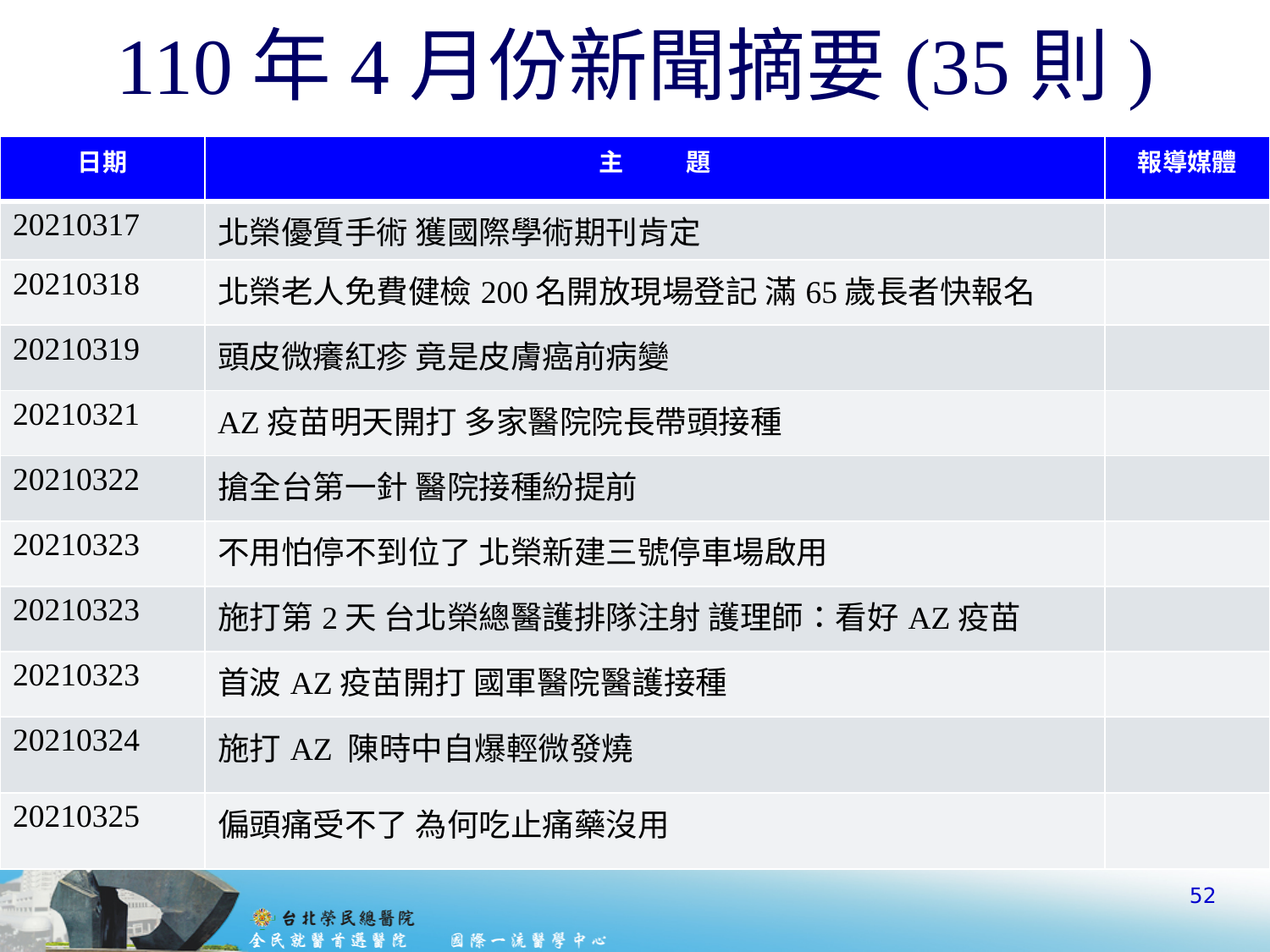

# 110年4月份新聞摘要(35則)
| 日期 | 主 題 | 報導媒體 |
| --- | --- | --- |
| 20210317 | 北榮優質手術 獲國際學術期刊肯定 |  |
| 20210318 | 北榮老人免費健檢200名開放現場登記 滿65歲長者快報名 |  |
| 20210319 | 頭皮微癢紅疹 竟是皮膚癌前病變 |  |
| 20210321 | AZ疫苗明天開打 多家醫院院長帶頭接種 |  |
| 20210322 | 搶全台第一針 醫院接種紛提前 |  |
| 20210323 | 不用怕停不到位了 北榮新建三號停車場啟用 |  |
| 20210323 | 施打第2天 台北榮總醫護排隊注射 護理師：看好AZ疫苗 |  |
| 20210323 | 首波AZ疫苗開打 國軍醫院醫護接種 |  |
| 20210324 | 施打AZ 陳時中自爆輕微發燒 |  |
| 20210325 | 偏頭痛受不了 為何吃止痛藥沒用 |  |
52